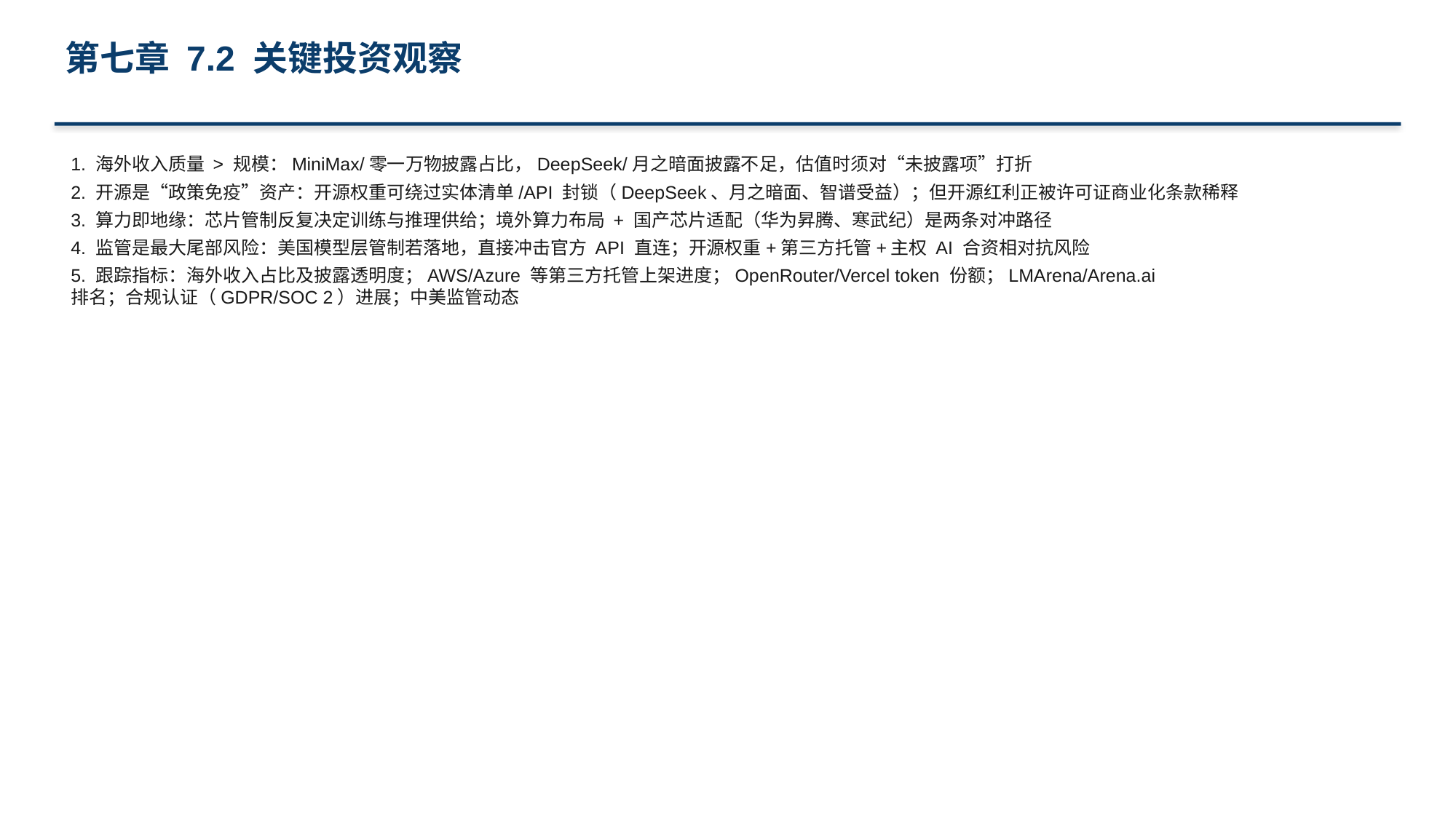

第七章 7.2 关键投资观察

1. 海外收入质量 > 规模：MiniMax/零一万物披露占比，DeepSeek/月之暗面披露不足，估值时须对“未披露项”打折
2. 开源是“政策免疫”资产：开源权重可绕过实体清单/API 封锁（DeepSeek、月之暗面、智谱受益）；但开源红利正被许可证商业化条款稀释
3. 算力即地缘：芯片管制反复决定训练与推理供给；境外算力布局 + 国产芯片适配（华为昇腾、寒武纪）是两条对冲路径
4. 监管是最大尾部风险：美国模型层管制若落地，直接冲击官方 API 直连；开源权重+第三方托管+主权 AI 合资相对抗风险
5. 跟踪指标：海外收入占比及披露透明度；AWS/Azure 等第三方托管上架进度；OpenRouter/Vercel token 份额；LMArena/Arena.ai 排名；合规认证（GDPR/SOC 2）进展；中美监管动态